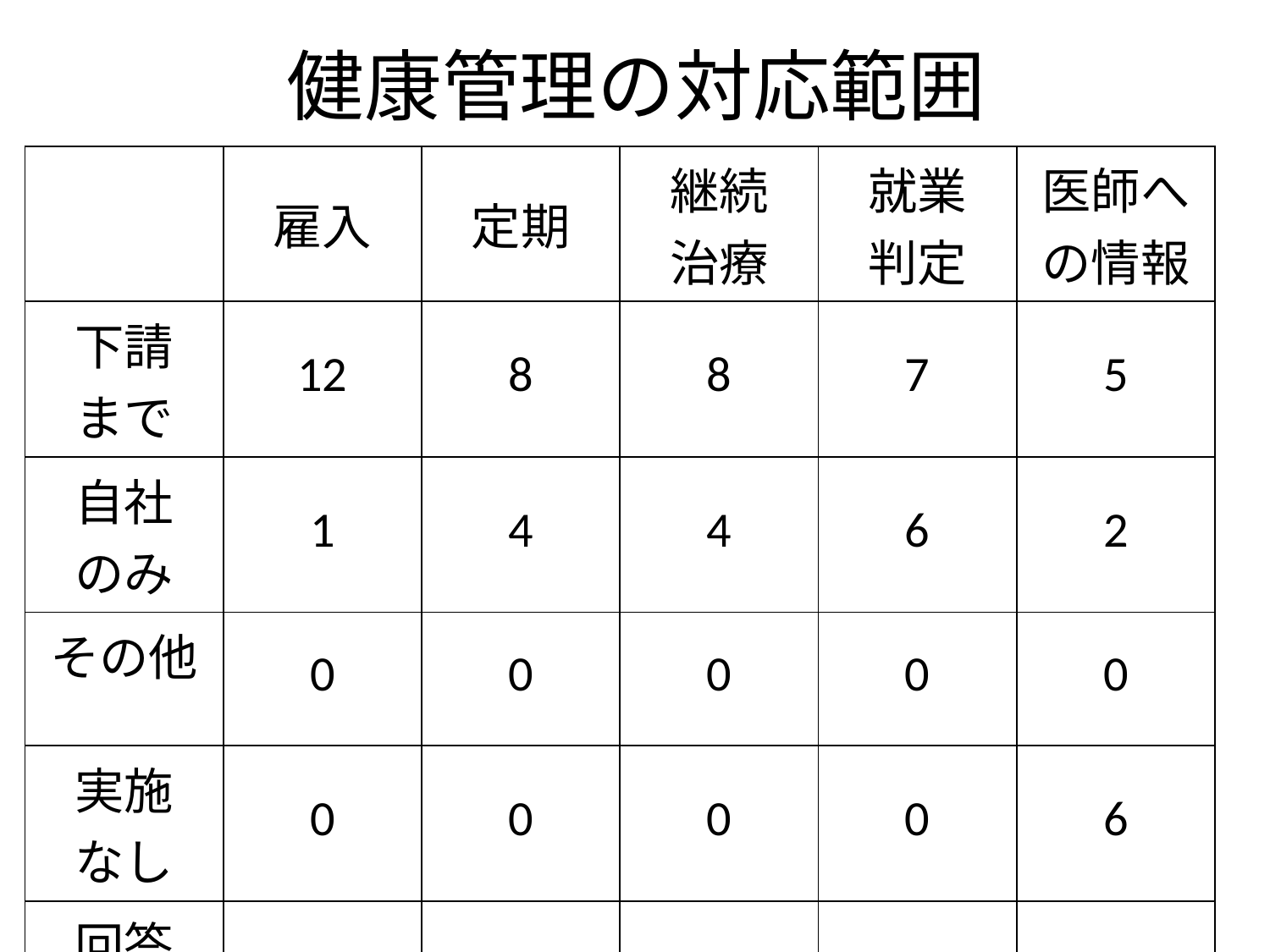

# 健康管理の対応範囲
|  | 雇入 | 定期 | 継続 治療 | 就業 判定 | 医師への情報 |
| --- | --- | --- | --- | --- | --- |
| 下請 まで | 12 | 8 | 8 | 7 | 5 |
| 自社 のみ | 1 | 4 | 4 | 6 | 2 |
| その他 | 0 | 0 | 0 | 0 | 0 |
| 実施 なし | 0 | 0 | 0 | 0 | 6 |
| 回答 なし | - | - | 1 | - | - |